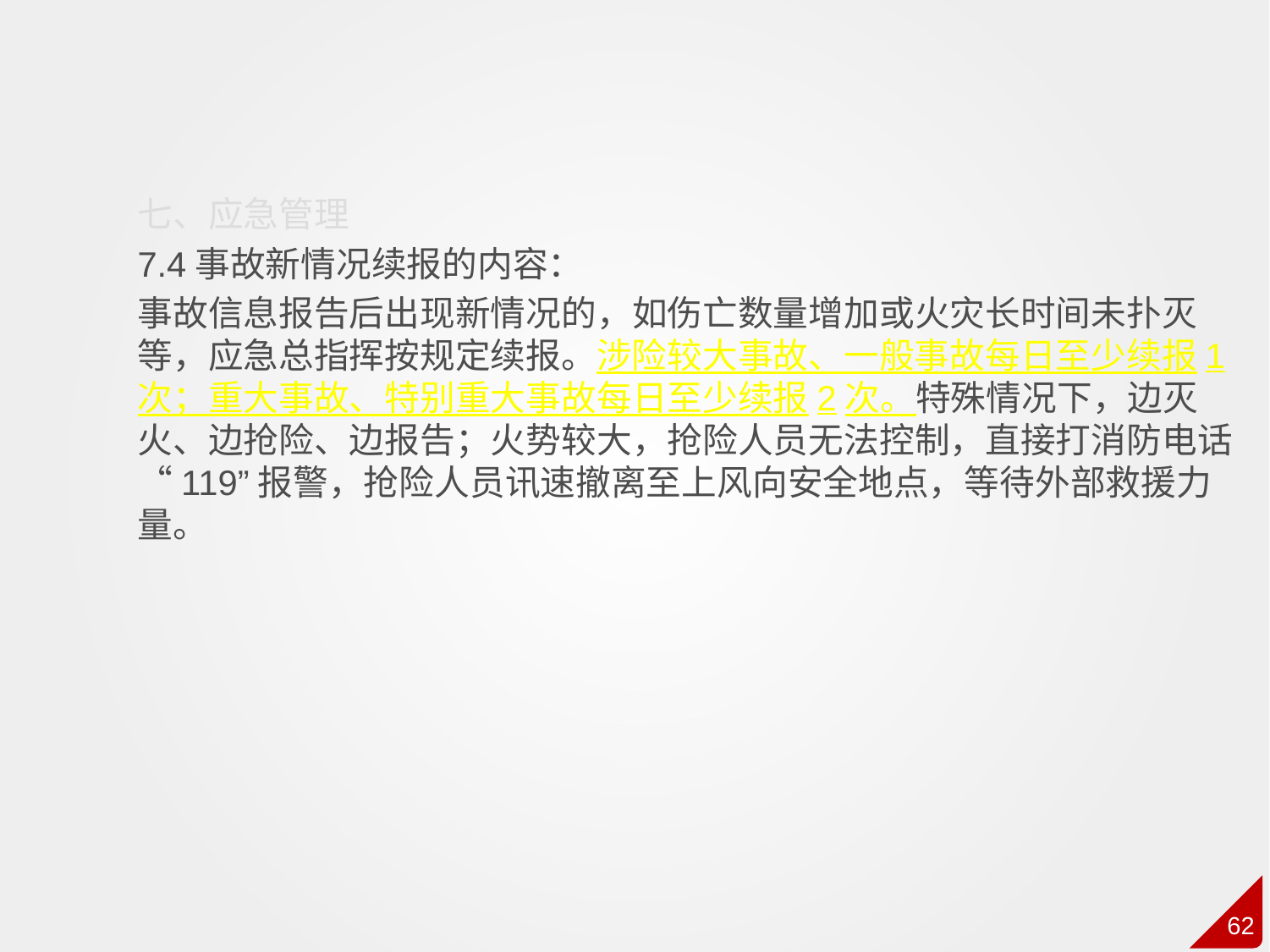

七、应急管理
7.4事故新情况续报的内容：
事故信息报告后出现新情况的，如伤亡数量增加或火灾长时间未扑灭等，应急总指挥按规定续报。涉险较大事故、一般事故每日至少续报1次；重大事故、特别重大事故每日至少续报2次。特殊情况下，边灭火、边抢险、边报告；火势较大，抢险人员无法控制，直接打消防电话 “119”报警，抢险人员讯速撤离至上风向安全地点，等待外部救援力量。